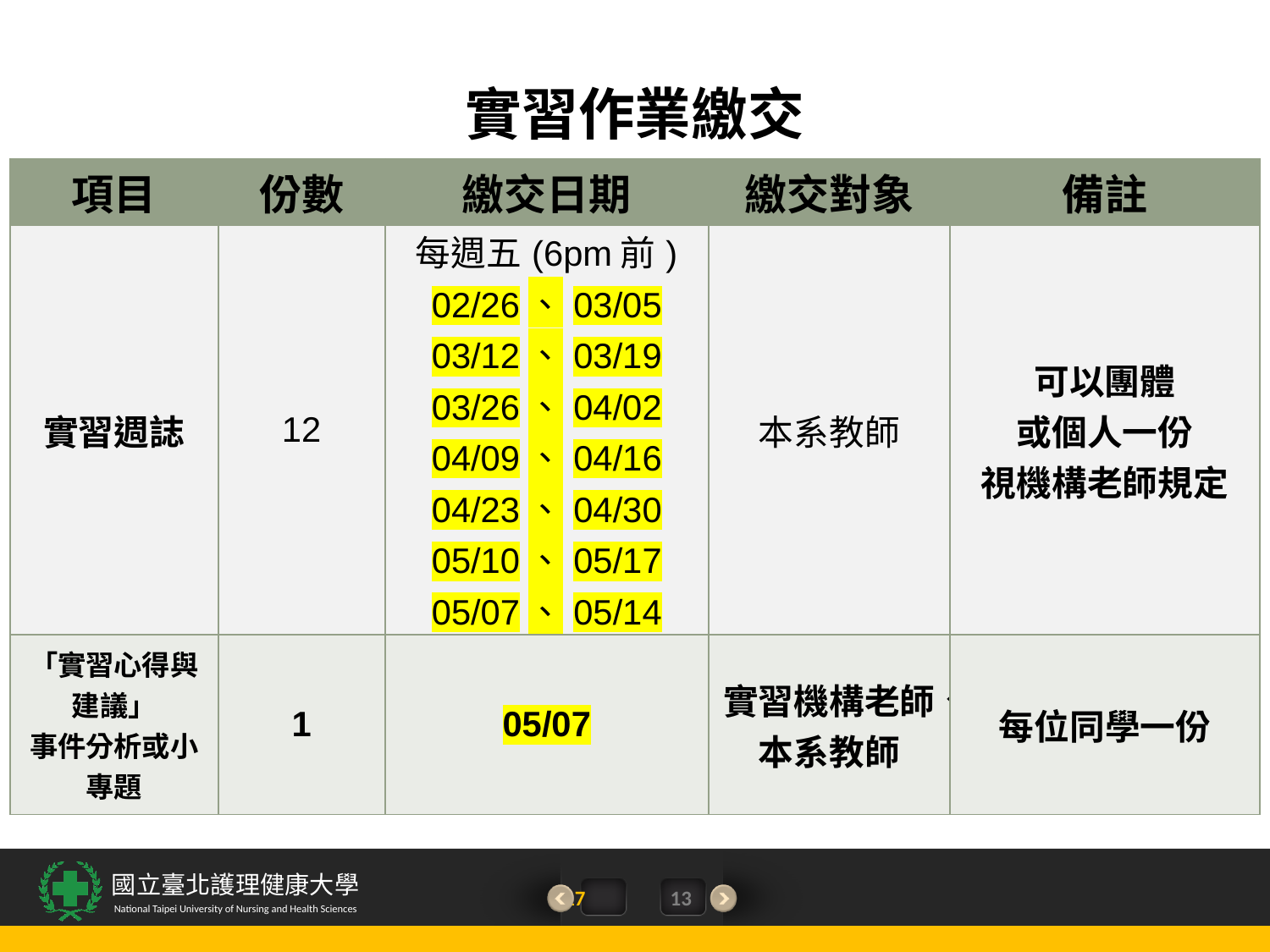

# 實習作業繳交
| 項目 | 份數 | 繳交日期 | 繳交對象 | 備註 |
| --- | --- | --- | --- | --- |
| 實習週誌 | 12 | 每週五(6pm前) 02/26、03/05 03/12、03/19 03/26、04/02 04/09、04/16 04/23、04/30 05/10、05/17 05/07、05/14 | 本系教師 | 可以團體 或個人一份 視機構老師規定 |
| 「實習心得與建議」 事件分析或小專題 | 1 | 05/07 | 實習機構老師、 本系教師 | 每位同學一份 |